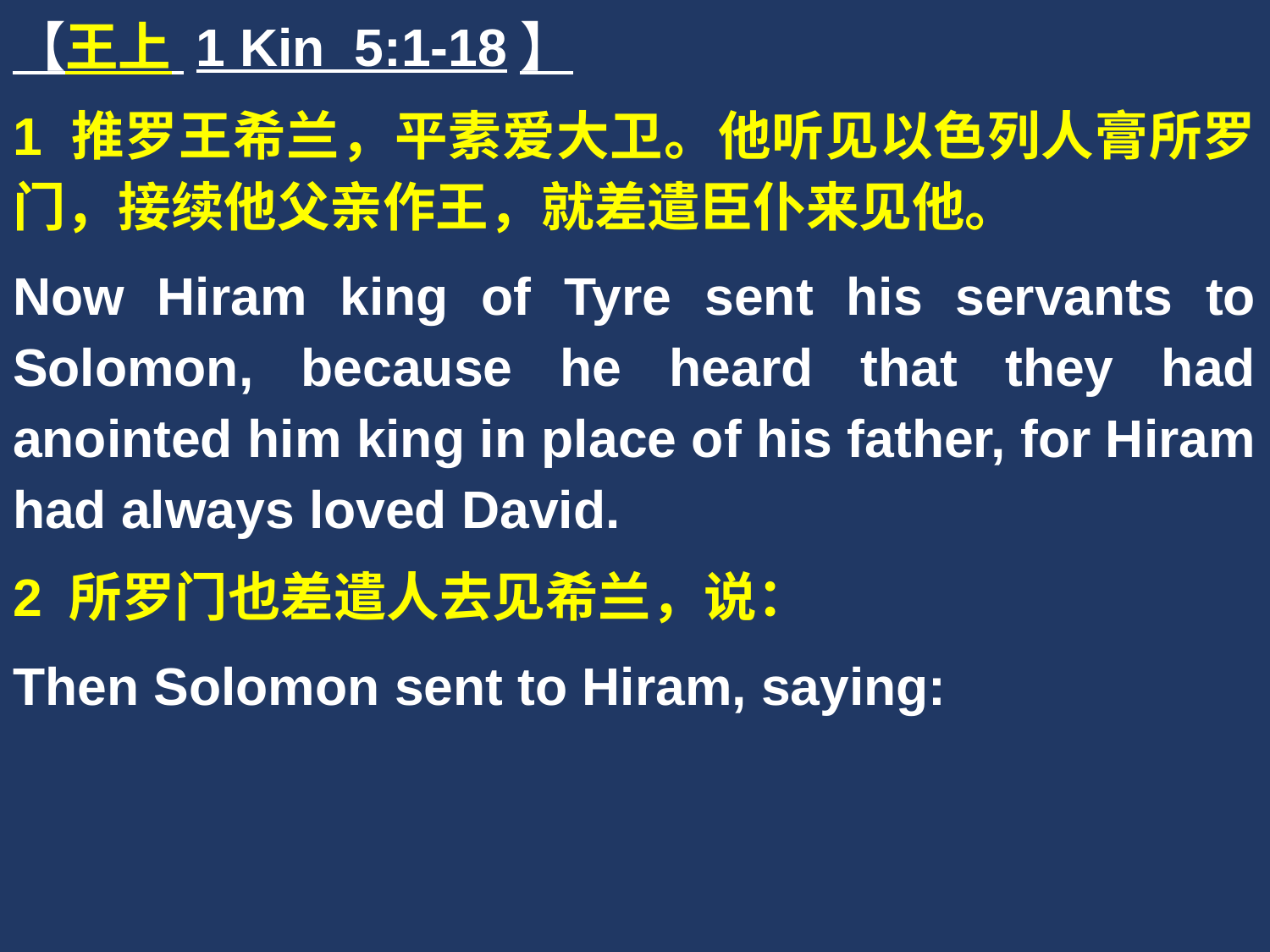

【王上 1 Kin  5:1-18】
1 推罗王希兰，平素爱大卫。他听见以色列人膏所罗门，接续他父亲作王，就差遣臣仆来见他。
Now Hiram king of Tyre sent his servants to Solomon, because he heard that they had anointed him king in place of his father, for Hiram had always loved David.
2 所罗门也差遣人去见希兰，说：
Then Solomon sent to Hiram, saying: